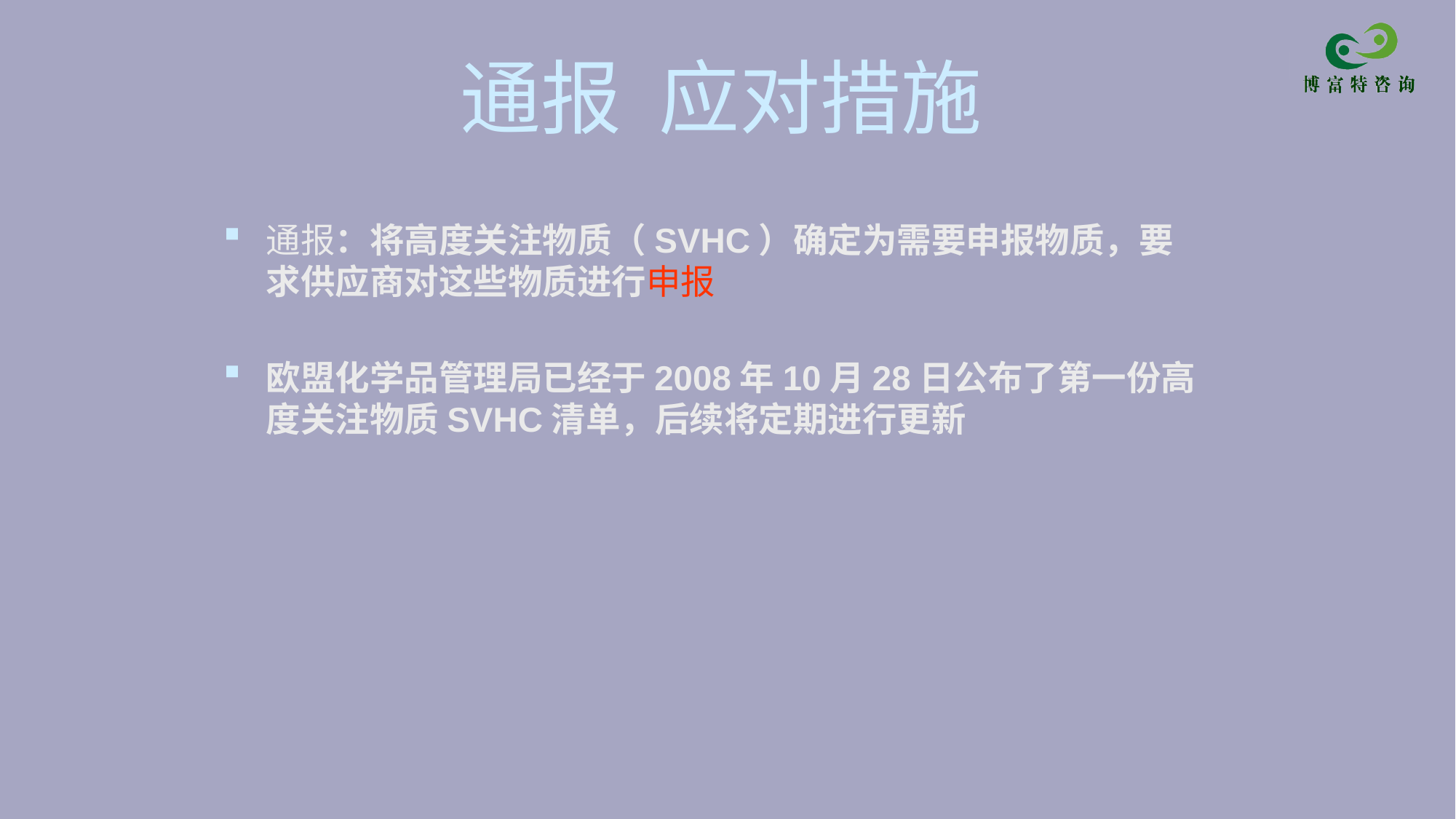

# 通报  应对措施
通报：将高度关注物质（SVHC）确定为需要申报物质，要求供应商对这些物质进行申报

欧盟化学品管理局已经于2008年10月28日公布了第一份高度关注物质SVHC清单，后续将定期进行更新